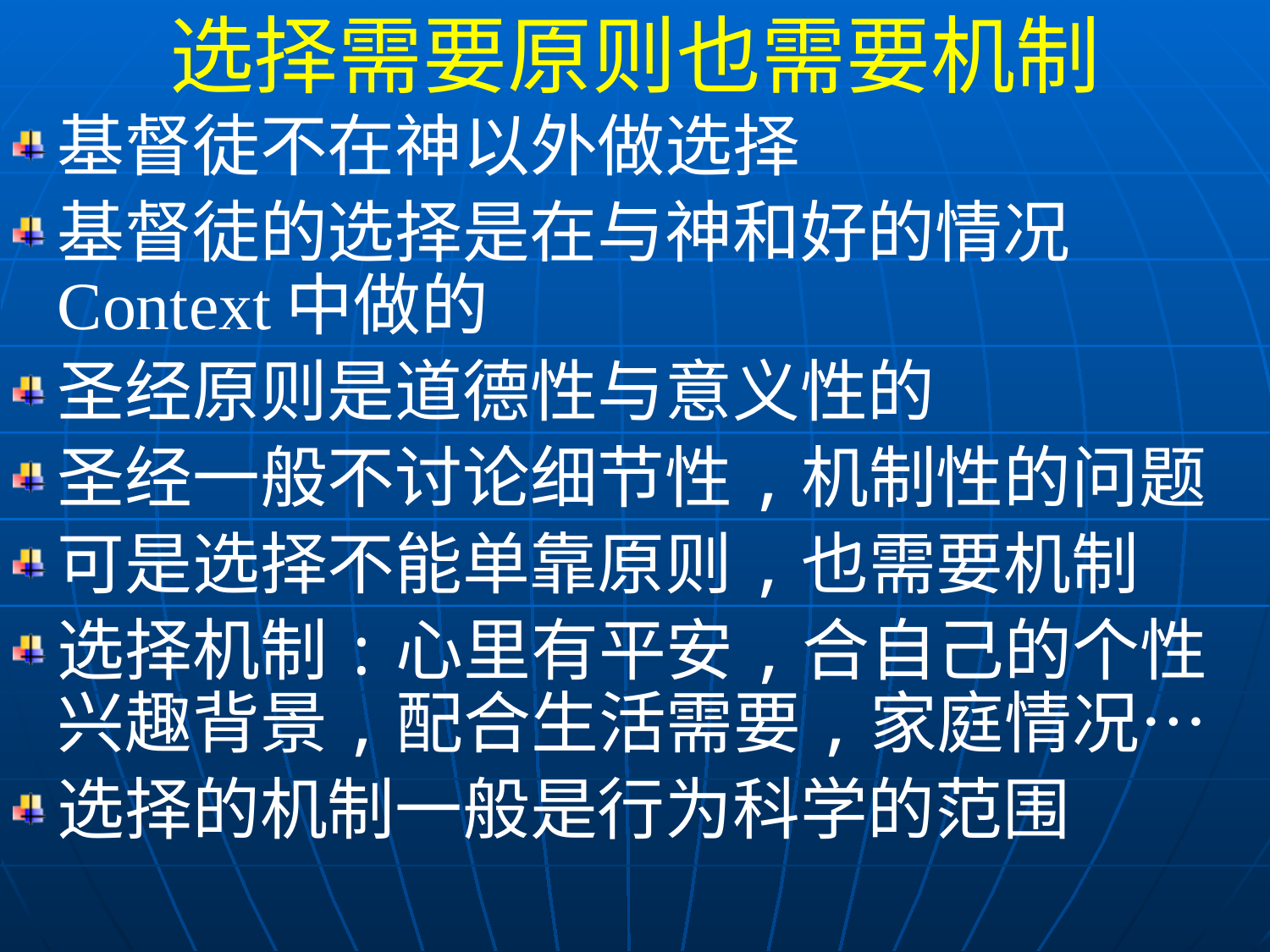

选择需要原则也需要机制
基督徒不在神以外做选择
基督徒的选择是在与神和好的情况Context中做的
圣经原则是道德性与意义性的
圣经一般不讨论细节性,机制性的问题
可是选择不能单靠原则,也需要机制
选择机制:心里有平安,合自己的个性兴趣背景,配合生活需要,家庭情况…
选择的机制一般是行为科学的范围